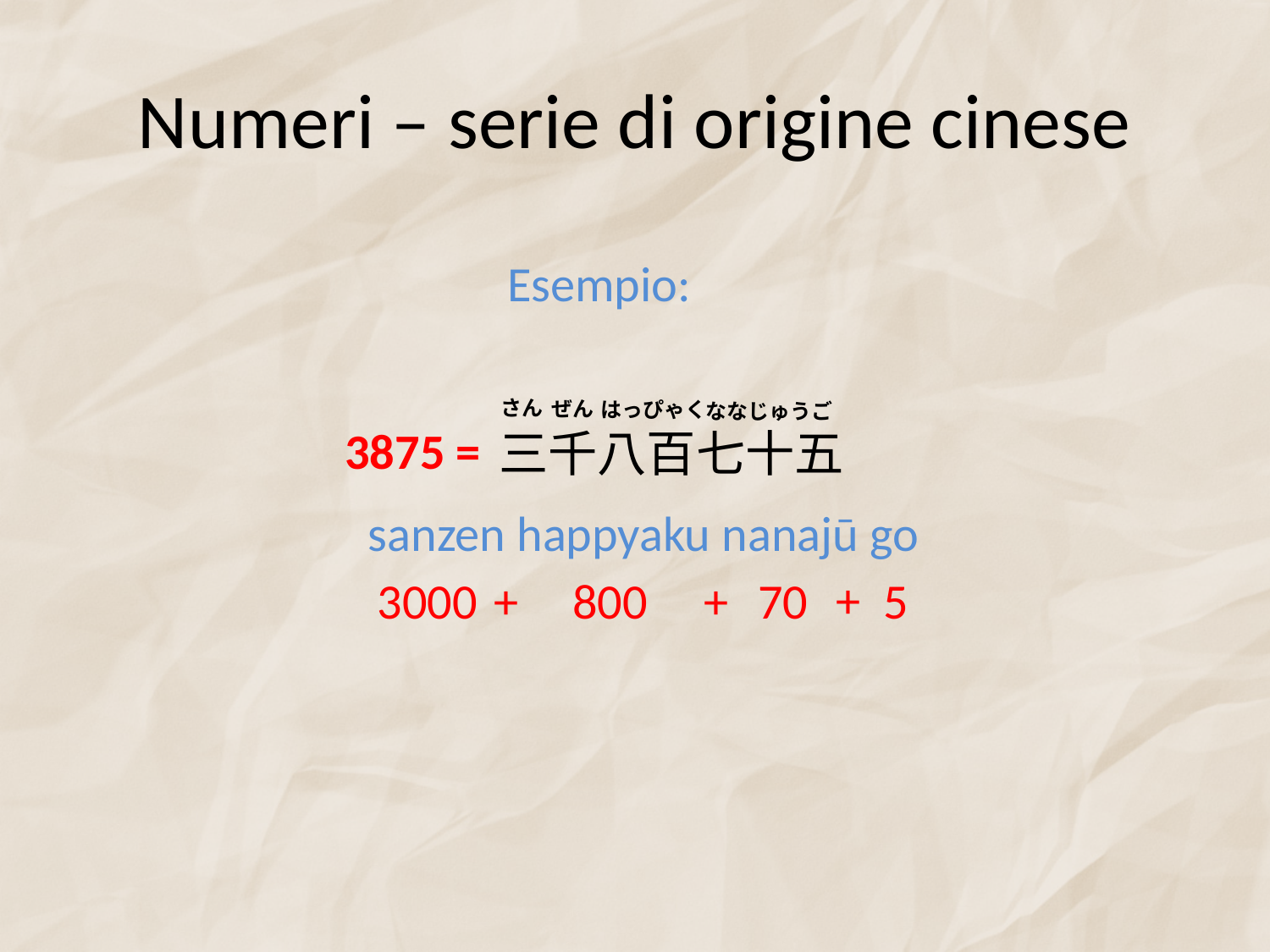

# Numeri – serie di origine cinese
Esempio:
さん
ぜん
はっぴゃく
ななじゅうご
3875 =
三千八百七十五
sanzen happyaku nanajū go
+
3000
+
800
+
70
5